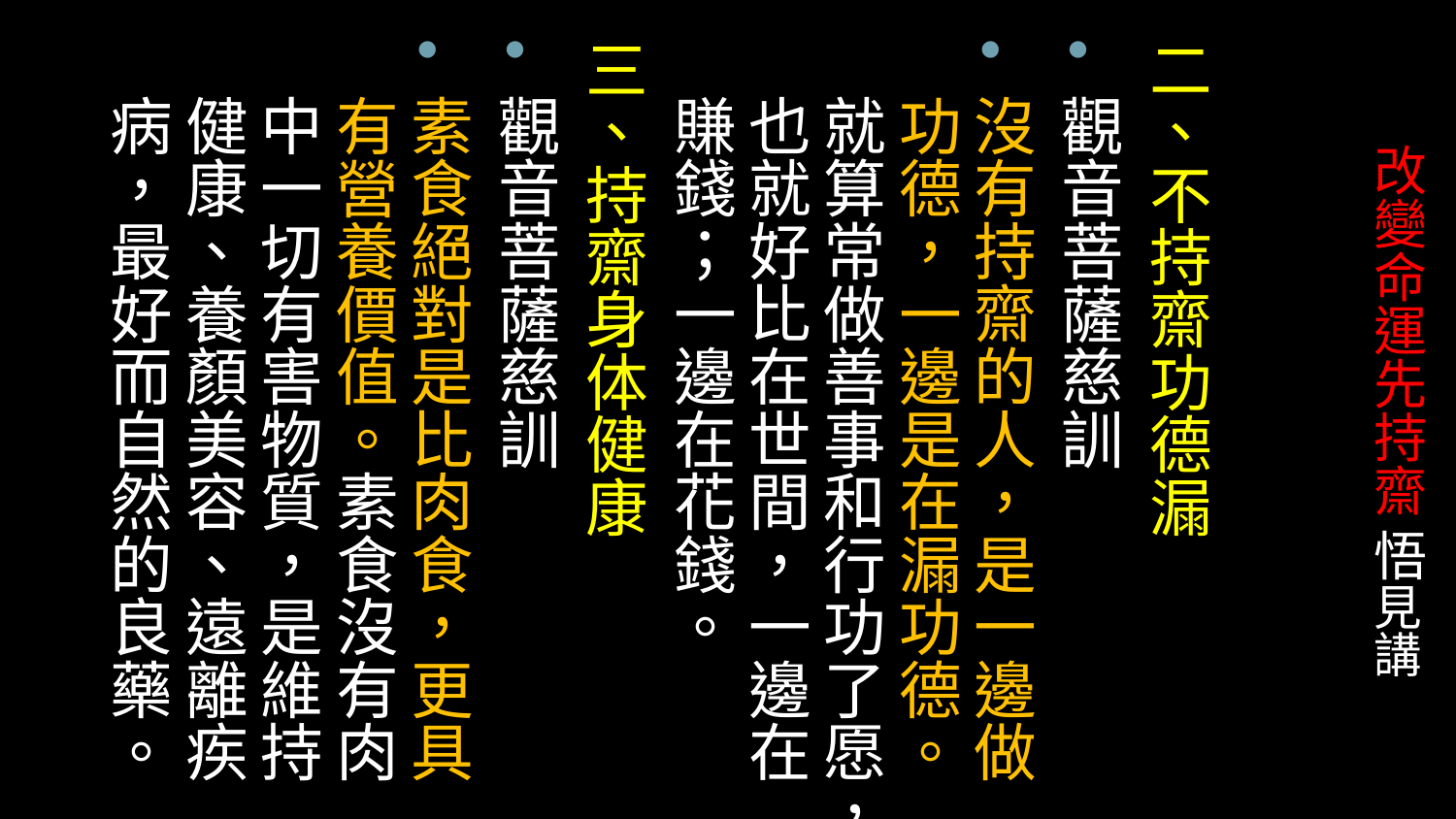

二、不持齋功德漏
觀音菩薩慈訓
沒有持齋的人，是一邊做功德，一邊是在漏功德。就算常做善事和行功了愿，也就好比在世間，一邊在賺錢；一邊在花錢。
三、持齋身体健康
觀音菩薩慈訓
素食絕對是比肉食，更具有營養價值。素食沒有肉中一切有害物質，是維持健康、養顏美容、遠離疾病，最好而自然的良藥。

# 改變命運先持齋 悟見講